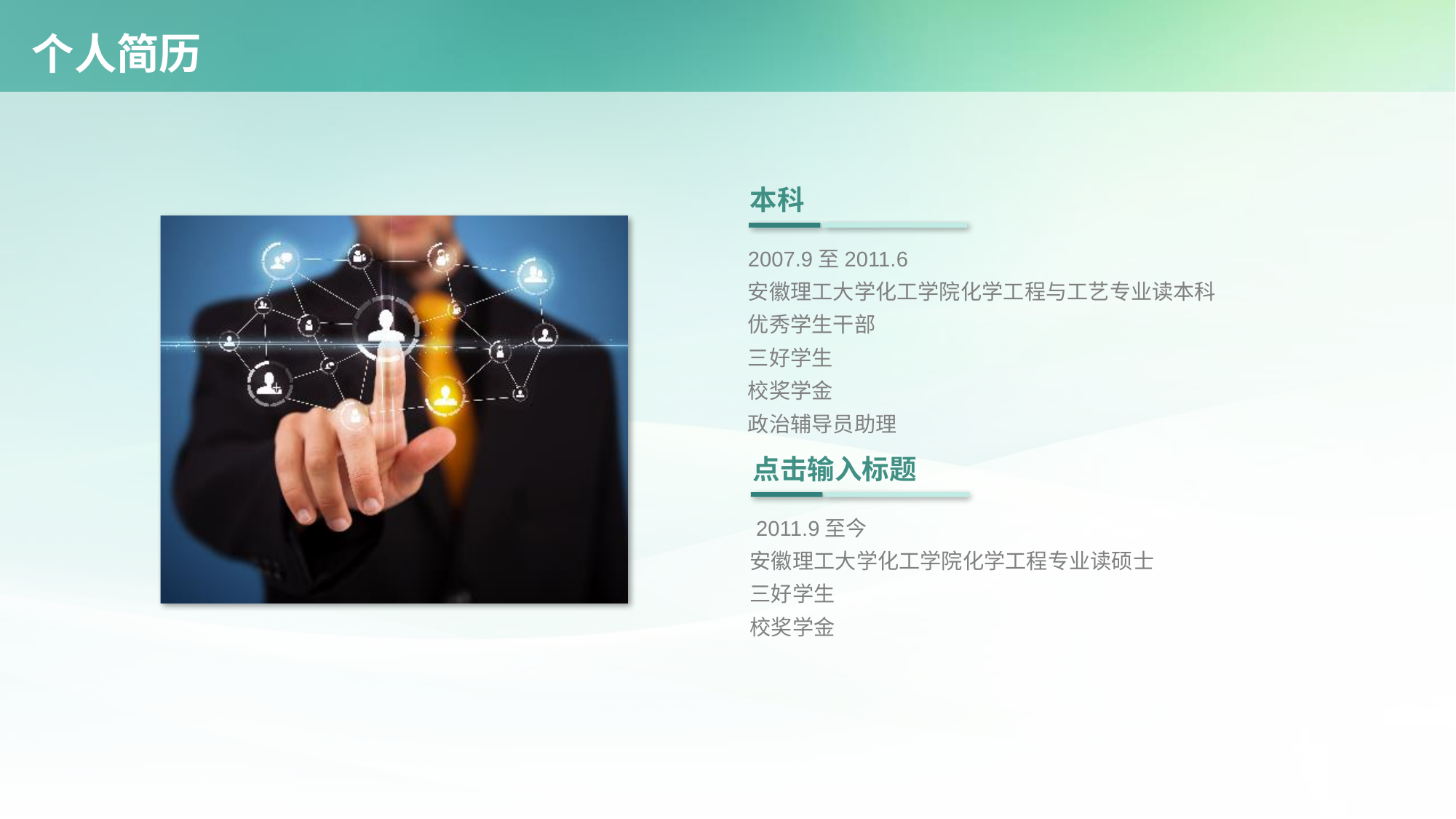

# 个人简历
本科

2007.9至2011.6
安徽理工大学化工学院化学工程与工艺专业读本科
优秀学生干部
三好学生
校奖学金
政治辅导员助理
点击输入标题

 2011.9至今
安徽理工大学化工学院化学工程专业读硕士
三好学生
校奖学金